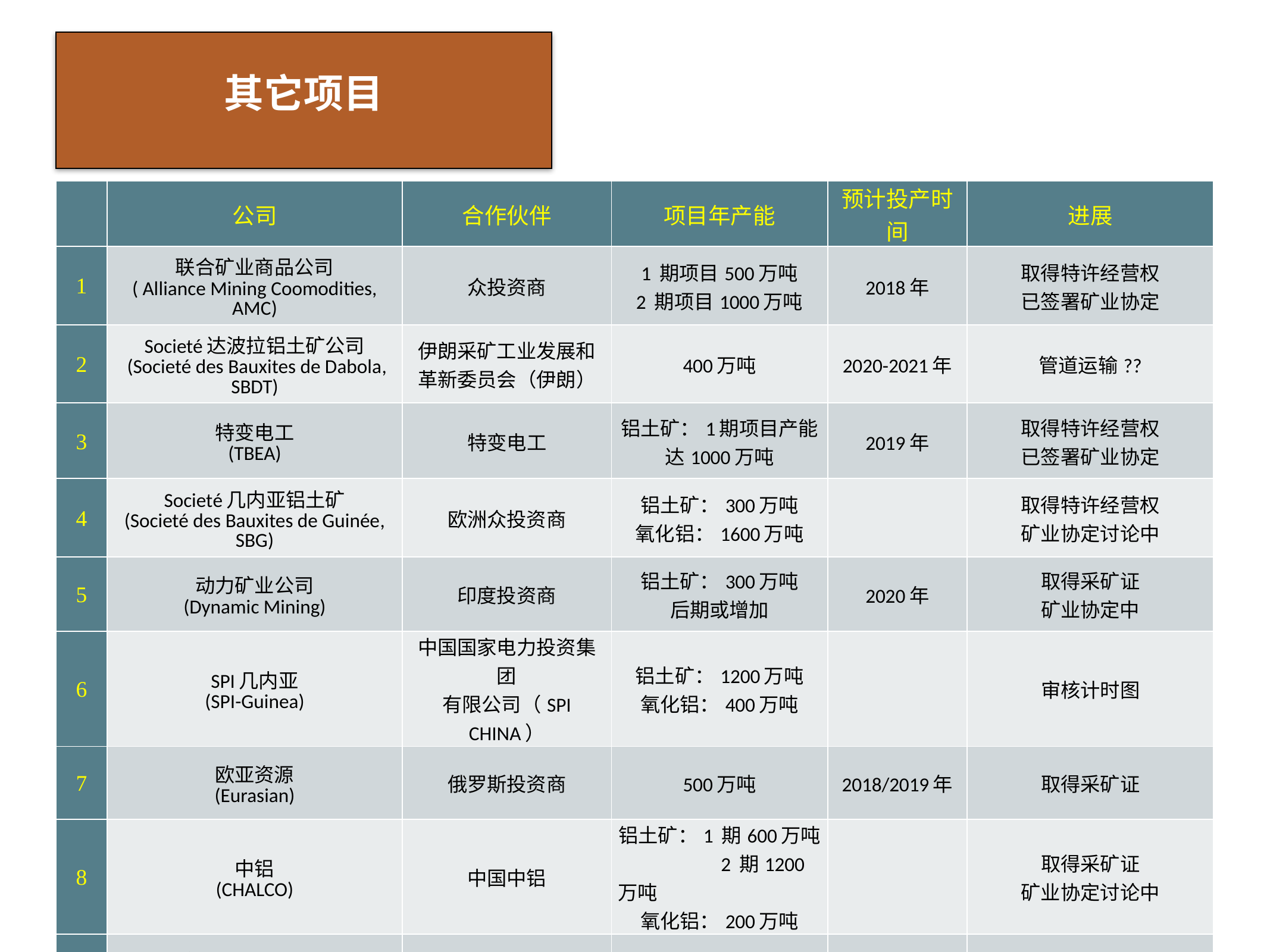

# 其它项目
|  | 公司 | 合作伙伴 | 项目年产能 | 预计投产时间 | 进展 |
| --- | --- | --- | --- | --- | --- |
| 1 | 联合矿业商品公司 ( Alliance Mining Coomodities, AMC) | 众投资商 | 1 期项目500万吨 2 期项目1000万吨 | 2018年 | 取得特许经营权 已签署矿业协定 |
| 2 | Societé达波拉铝土矿公司 (Societé des Bauxites de Dabola, SBDT) | 伊朗采矿工业发展和革新委员会（伊朗） | 400万吨 | 2020-2021年 | 管道运输?? |
| 3 | 特变电工 (TBEA) | 特变电工 | 铝土矿：1期项目产能达1000万吨 | 2019年 | 取得特许经营权 已签署矿业协定 |
| 4 | Societé几内亚铝土矿 (Societé des Bauxites de Guinée, SBG) | 欧洲众投资商 | 铝土矿：300万吨 氧化铝：1600万吨 |  | 取得特许经营权 矿业协定讨论中 |
| 5 | 动力矿业公司 (Dynamic Mining) | 印度投资商 | 铝土矿：300万吨 后期或增加 | 2020年 | 取得采矿证 矿业协定中 |
| 6 | SPI几内亚 (SPI-Guinea) | 中国国家电力投资集团 有限公司（SPI CHINA） | 铝土矿：1200万吨 氧化铝：400万吨 |  | 审核计时图 |
| 7 | 欧亚资源 (Eurasian) | 俄罗斯投资商 | 500万吨 | 2018/2019年 | 取得采矿证 |
| 8 | 中铝 (CHALCO) | 中国中铝 | 铝土矿：1 期600万吨 2 期1200万吨 氧化铝：200万吨 |  | 取得采矿证 矿业协定讨论中 |
| 9 | 前进非洲资源公司 (Forward Africa Resources, FAR) | 众投资商 | 300万吨 | 2019年 | 取得采矿证 |